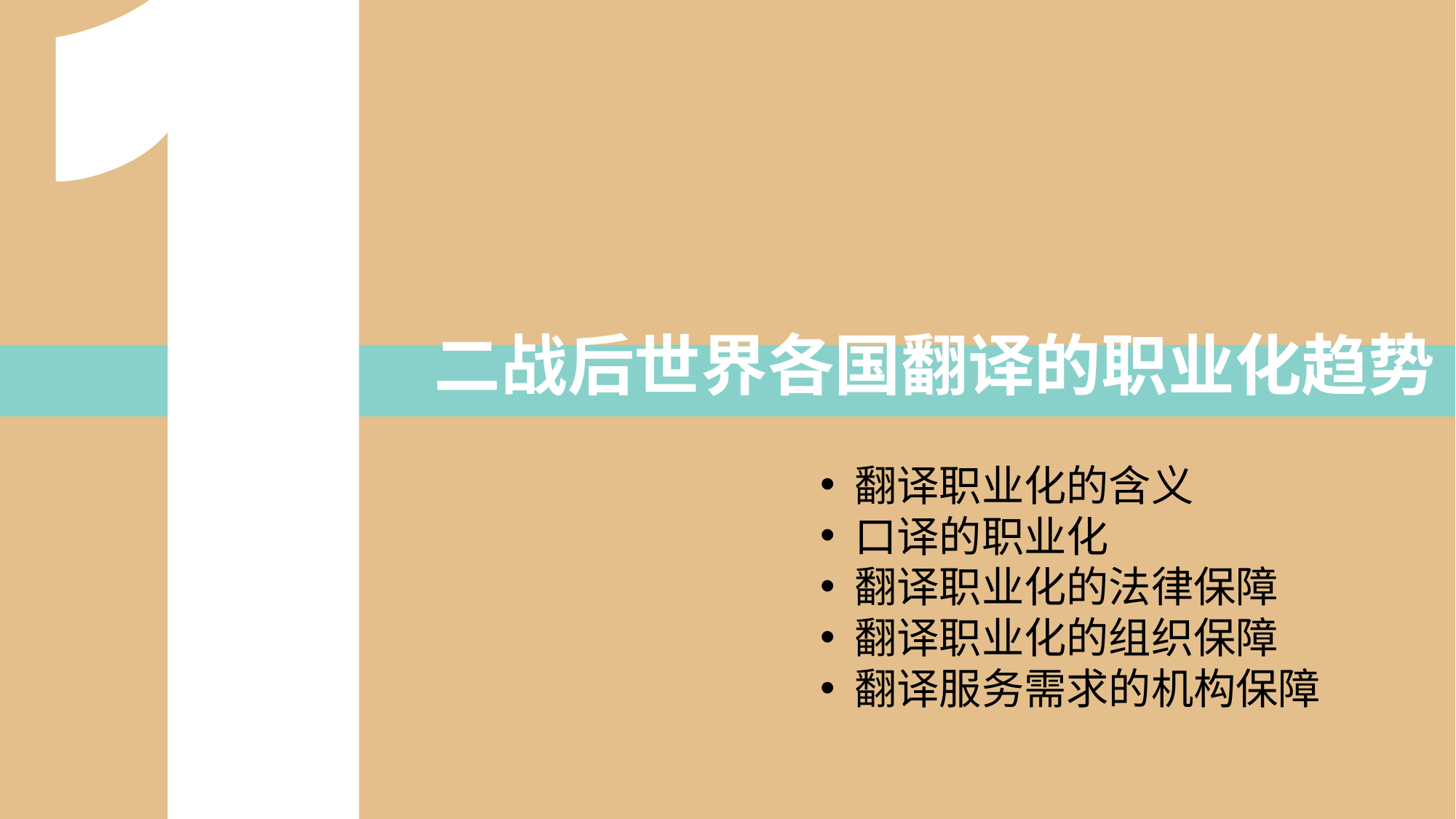

1
二战后世界各国翻译的职业化趋势

翻译职业化的含义
口译的职业化
翻译职业化的法律保障
翻译职业化的组织保障
翻译服务需求的机构保障